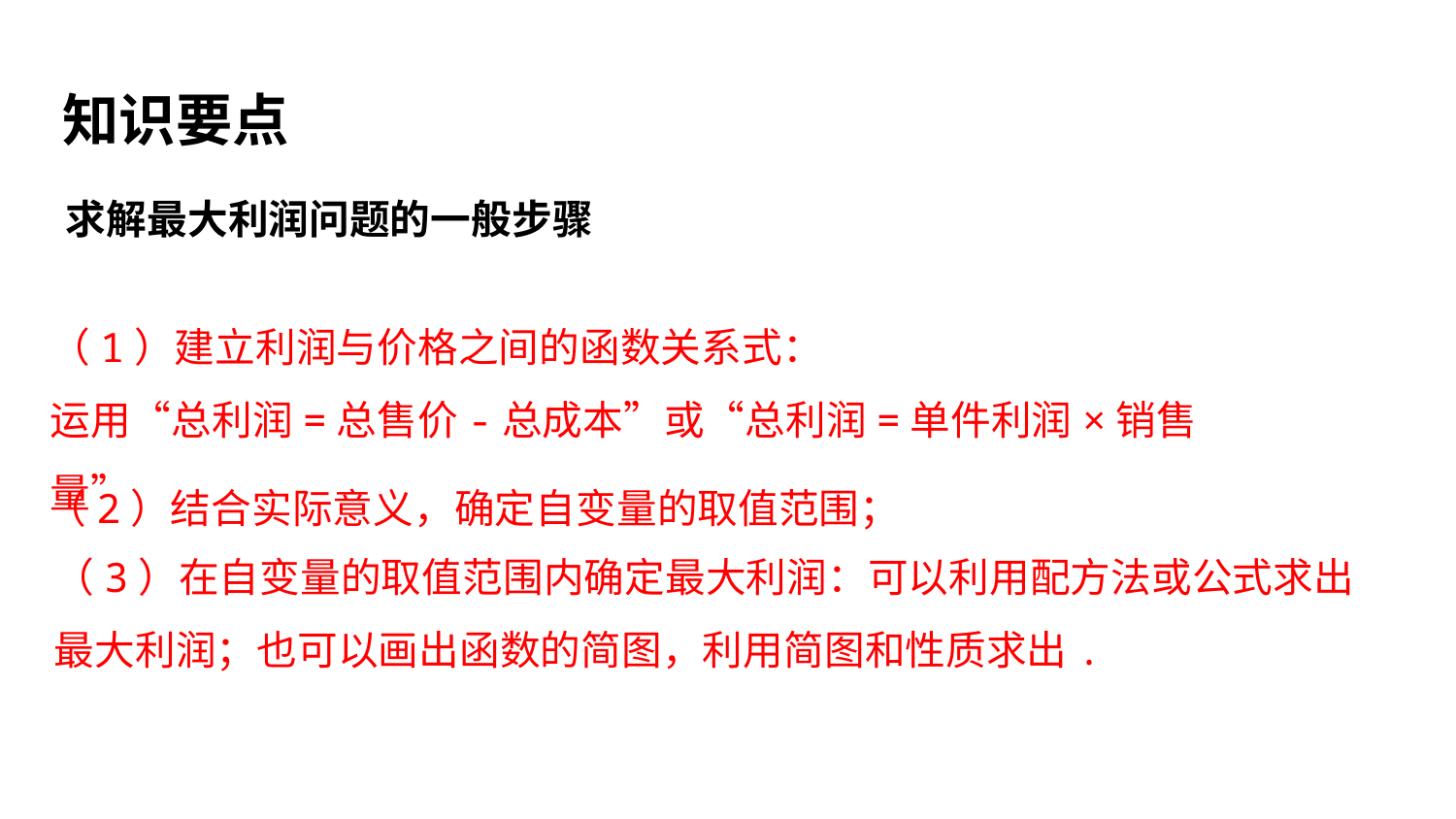

知识要点
求解最大利润问题的一般步骤
（1）建立利润与价格之间的函数关系式：
运用“总利润=总售价-总成本”或“总利润=单件利润×销售量”
（2）结合实际意义，确定自变量的取值范围；
（3）在自变量的取值范围内确定最大利润：可以利用配方法或公式求出最大利润；也可以画出函数的简图，利用简图和性质求出.